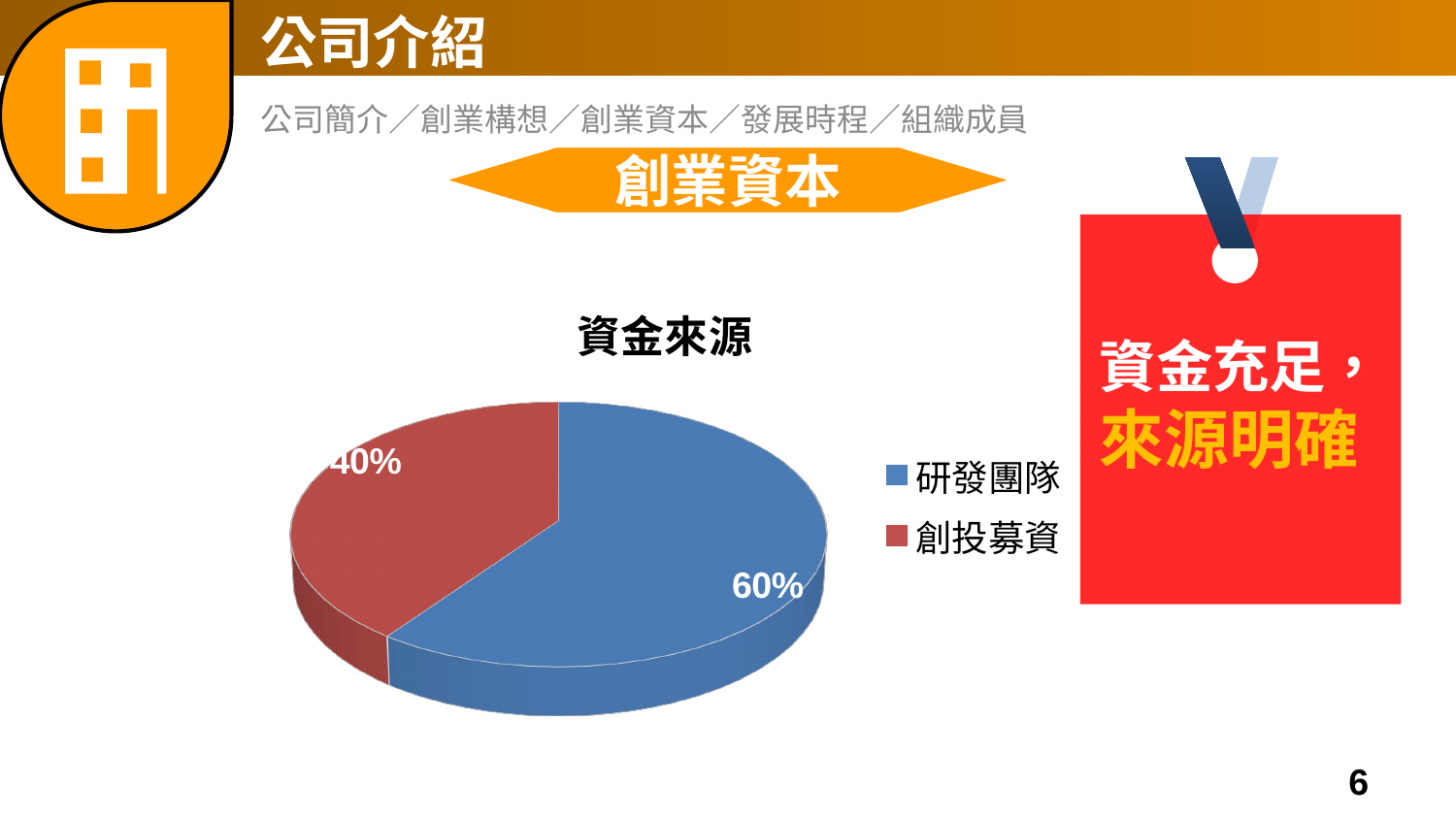

公司簡介／創業構想／創業資本／發展時程／組織成員
創業資本

[unsupported chart]

資金充足，
來源明確

6